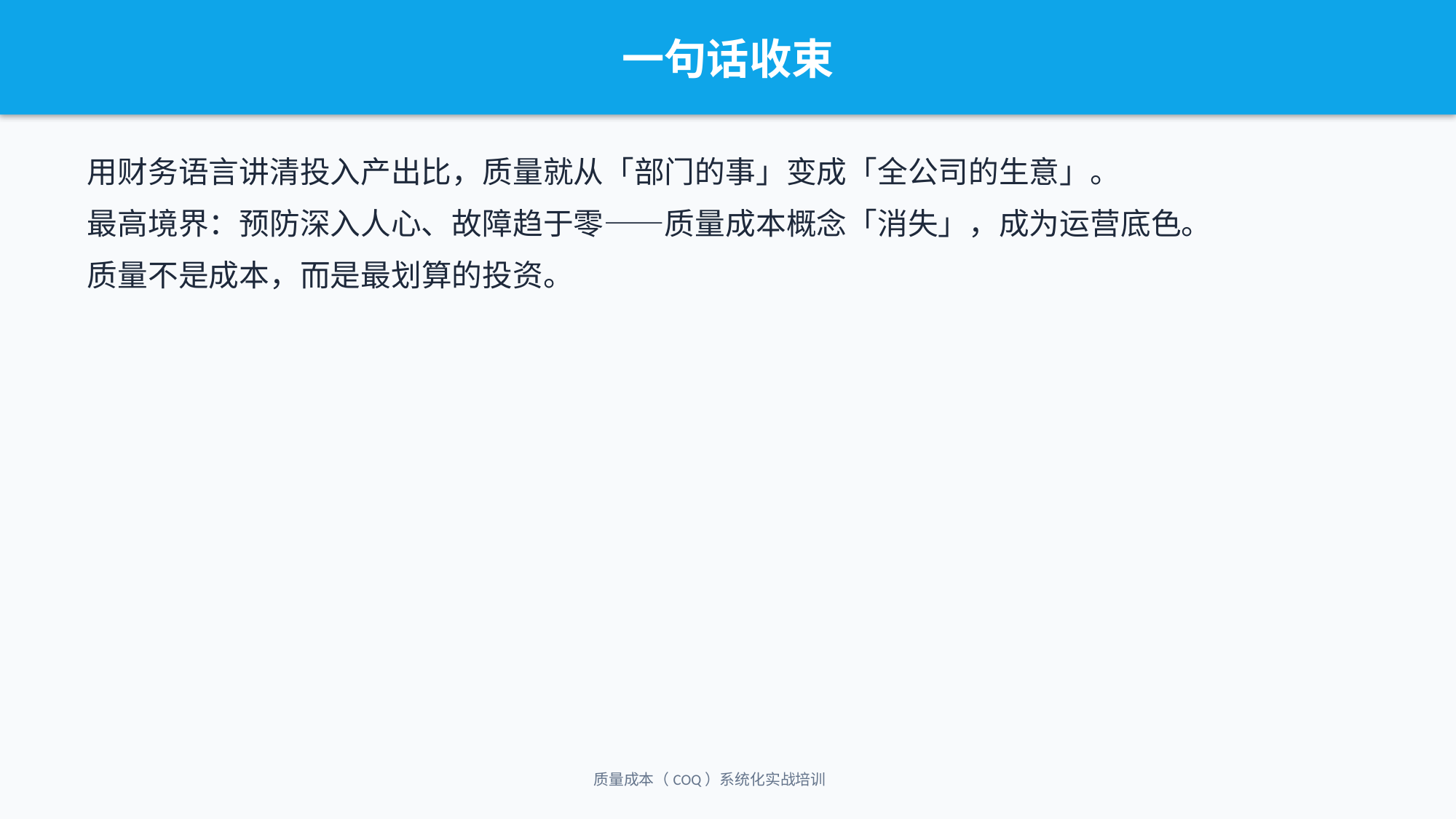

一句话收束
用财务语言讲清投入产出比，质量就从「部门的事」变成「全公司的生意」。
最高境界：预防深入人心、故障趋于零——质量成本概念「消失」，成为运营底色。
质量不是成本，而是最划算的投资。
质量成本（COQ）系统化实战培训